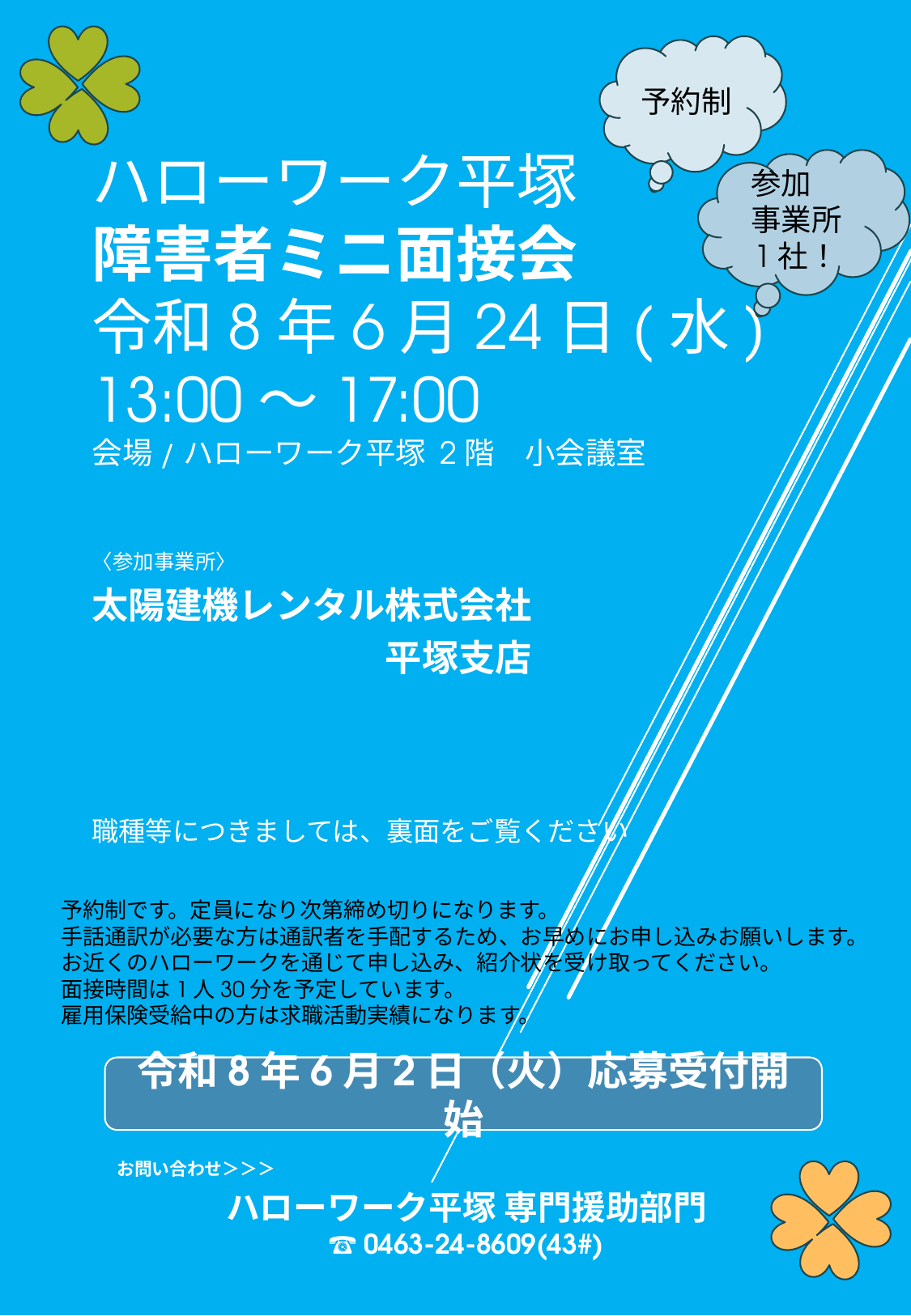

# ハローワーク平塚 障害者ミニ面接会 令和8年6月24日(水) 13:00～17:00 会場/ハローワーク平塚 2階　小会議室

予約制
参加　事業所
1社！
〈参加事業所〉
太陽建機レンタル株式会社
　　　　　　　　平塚支店

職種等につきましては、裏面をご覧ください
予約制です。定員になり次第締め切りになります。
手話通訳が必要な方は通訳者を手配するため、お早めにお申し込みお願いします。
お近くのハローワークを通じて申し込み、紹介状を受け取ってください。
面接時間は1人30分を予定しています。
雇用保険受給中の方は求職活動実績になります。
令和8年6月2日（火）応募受付開始
お問い合わせ＞＞＞

ハローワーク平塚 専門援助部門
☎ 0463-24-8609(43#)